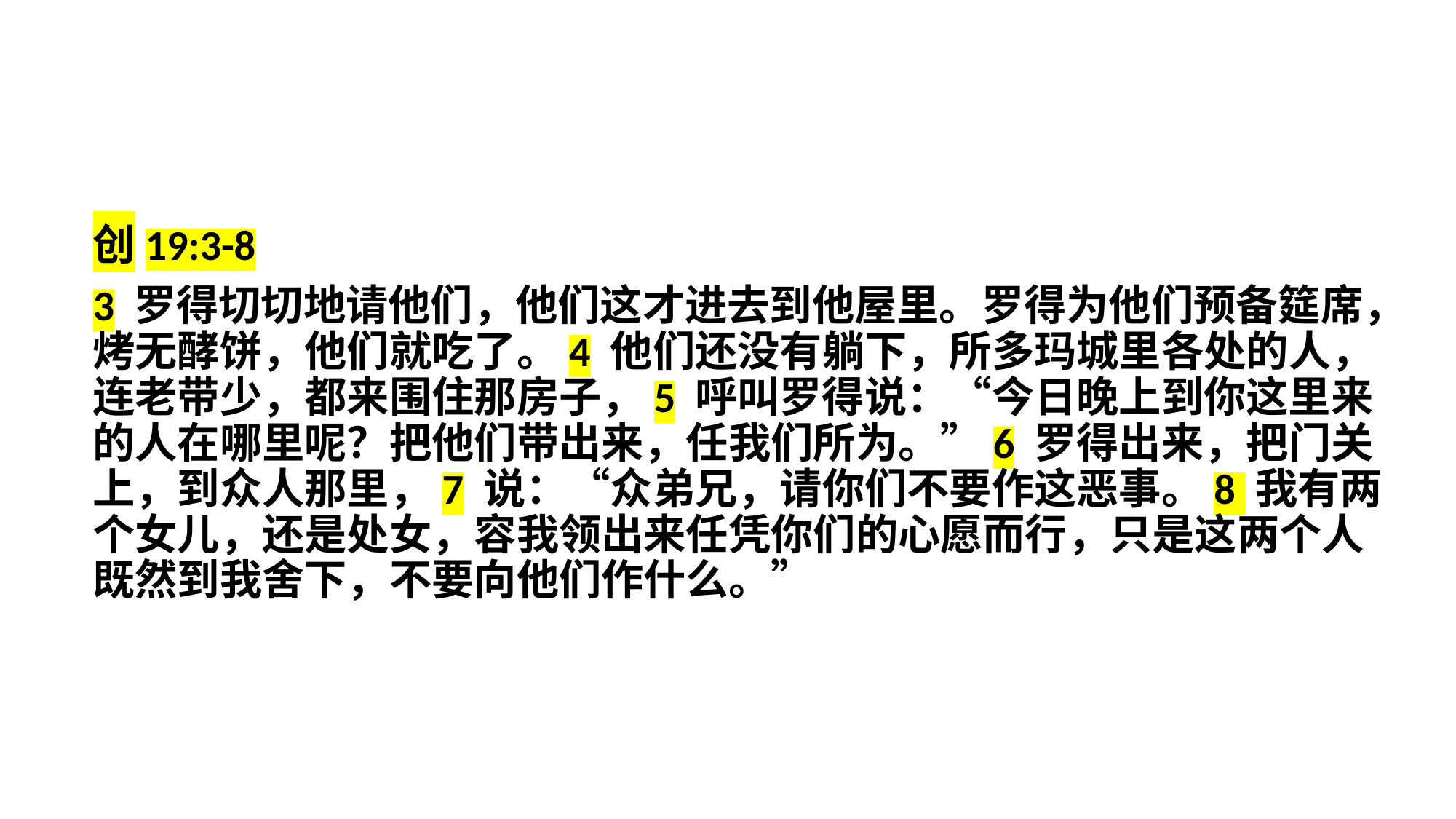

创19:3-8
3 罗得切切地请他们，他们这才进去到他屋里。罗得为他们预备筵席，烤无酵饼，他们就吃了。4 他们还没有躺下，所多玛城里各处的人，连老带少，都来围住那房子，5 呼叫罗得说：“今日晚上到你这里来的人在哪里呢？把他们带出来，任我们所为。”6 罗得出来，把门关上，到众人那里，7 说：“众弟兄，请你们不要作这恶事。8 我有两个女儿，还是处女，容我领出来任凭你们的心愿而行，只是这两个人既然到我舍下，不要向他们作什么。”